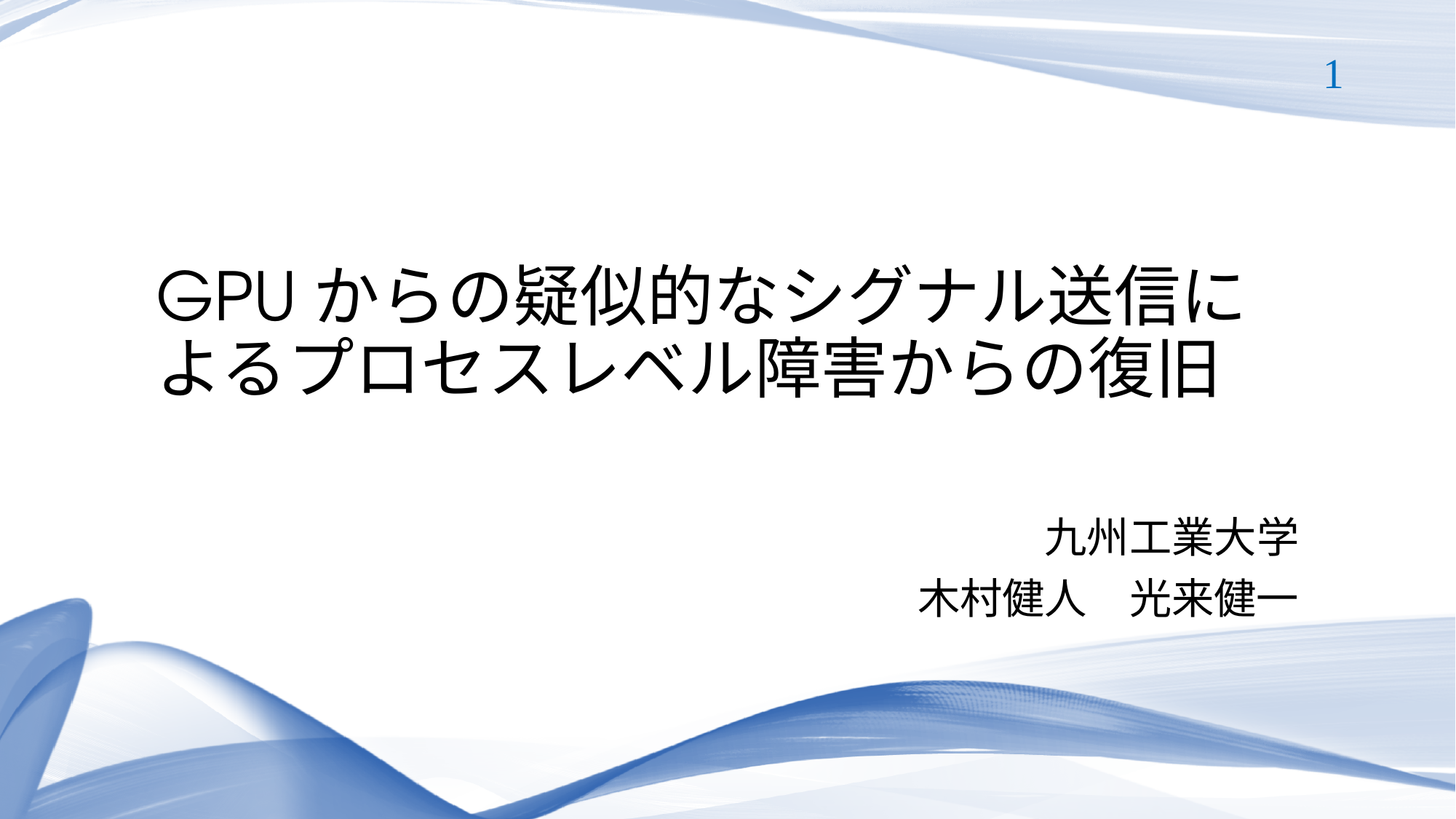

1
# GPUからの疑似的なシグナル送信によるプロセスレベル障害からの復旧
九州工業大学
木村健人　光来健一